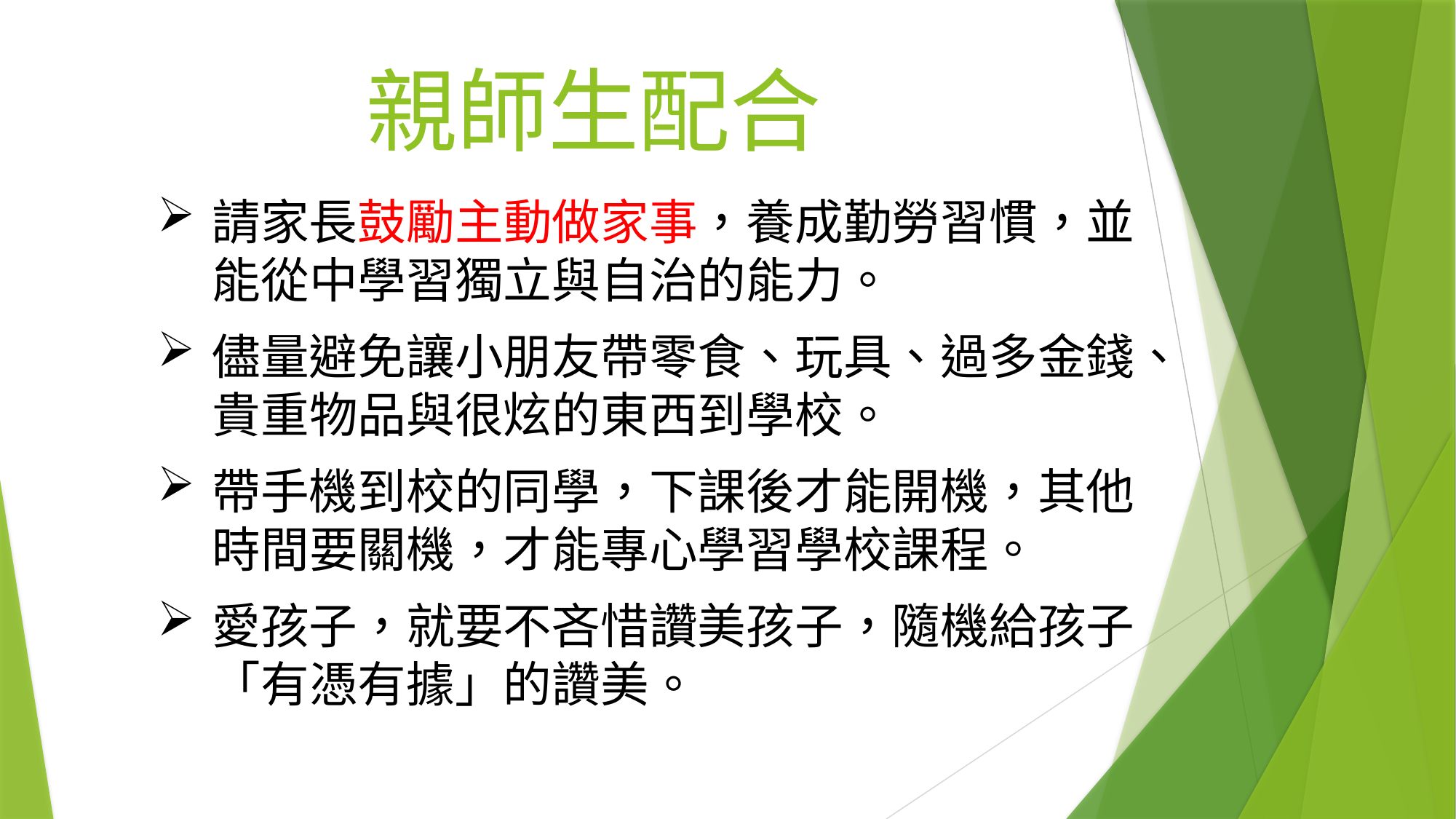

# 親師生配合
請家長鼓勵主動做家事，養成勤勞習慣，並能從中學習獨立與自治的能力。
儘量避免讓小朋友帶零食、玩具、過多金錢、貴重物品與很炫的東西到學校。
帶手機到校的同學，下課後才能開機，其他時間要關機，才能專心學習學校課程。
愛孩子，就要不吝惜讚美孩子，隨機給孩子「有憑有據」的讚美。